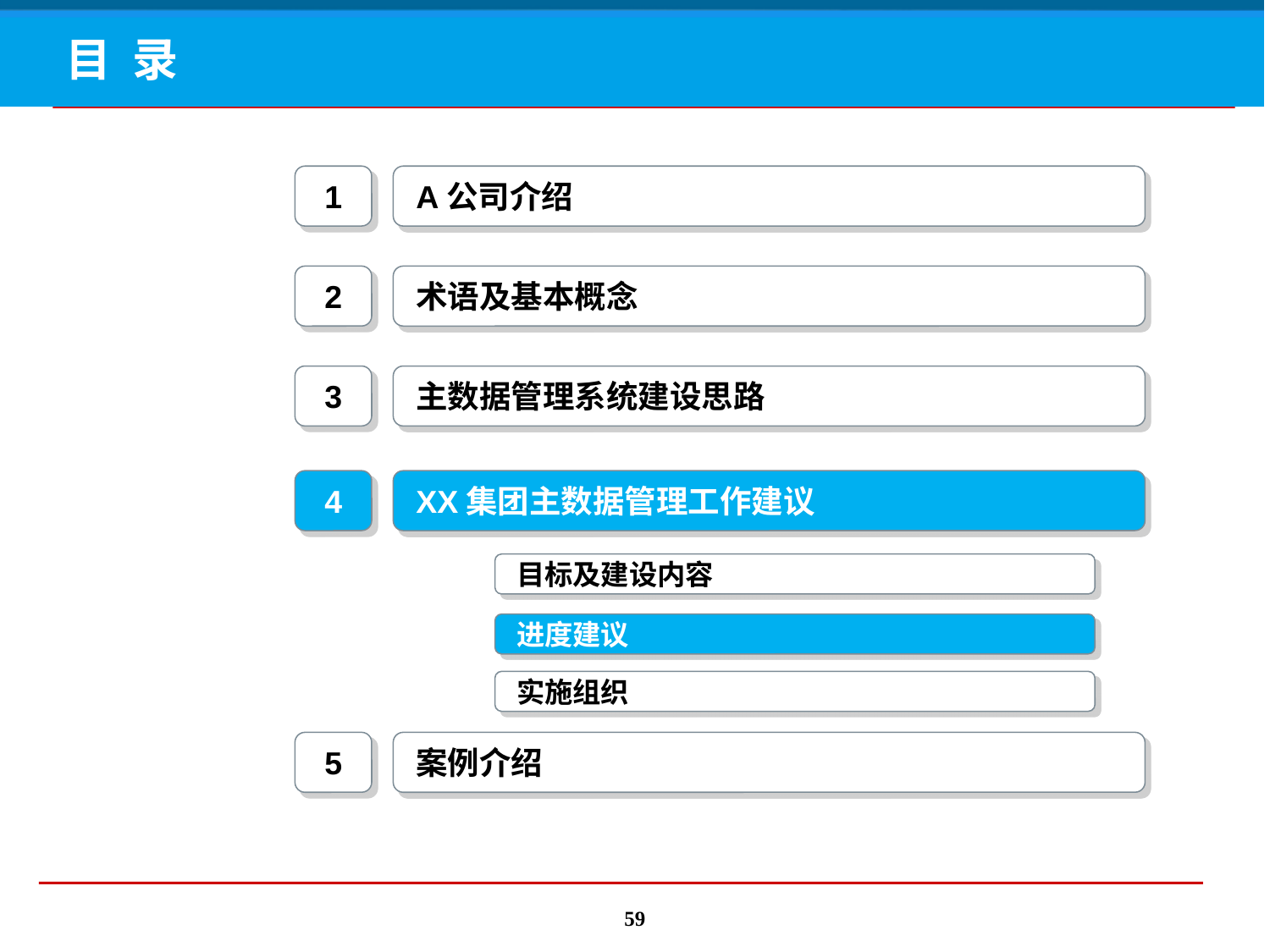

# 目  录
1
A公司介绍
2
术语及基本概念
3
主数据管理系统建设思路
4
XX集团主数据管理工作建议
目标及建设内容
进度建议
实施组织
5
案例介绍
59